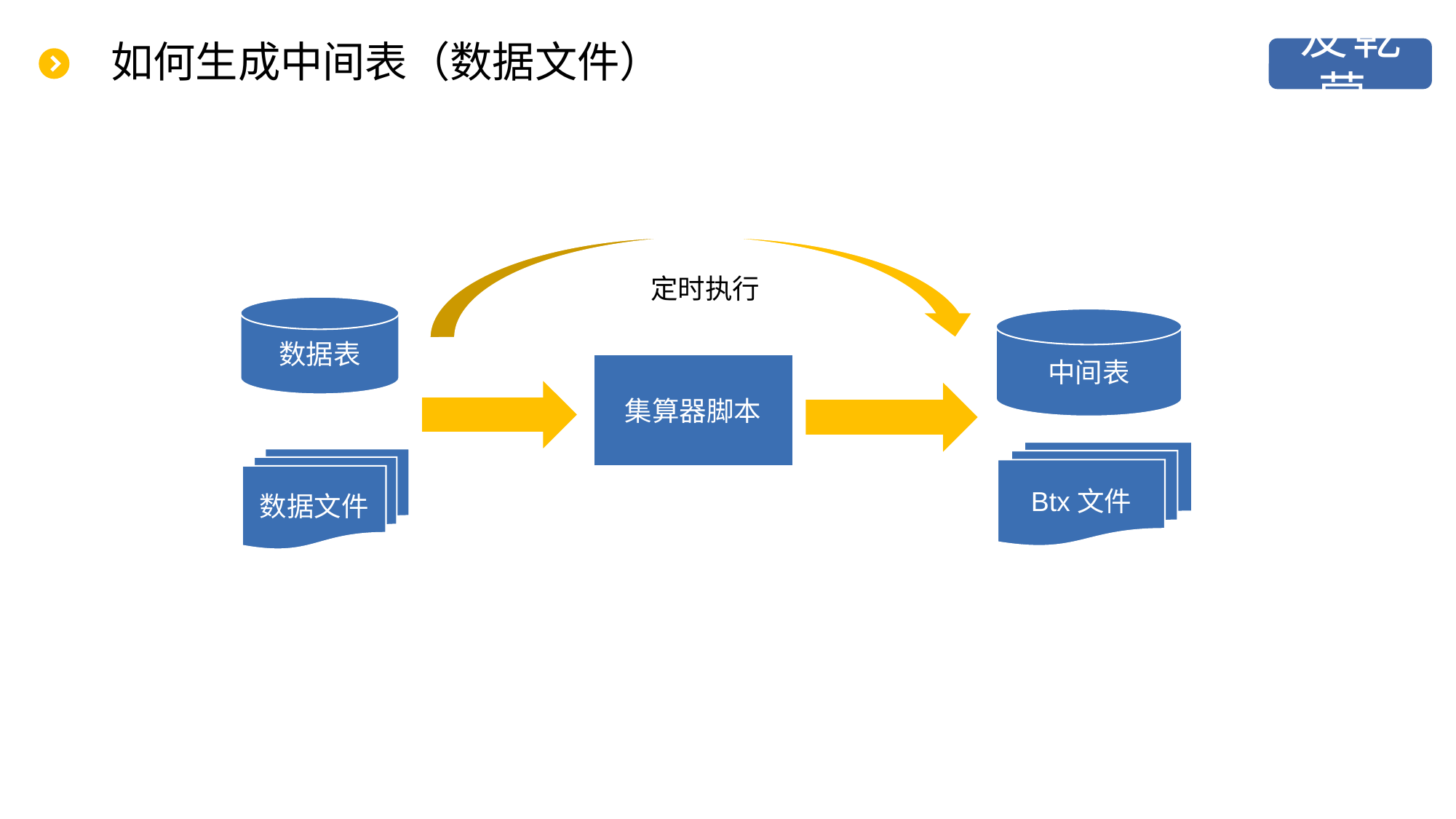

# 如何生成中间表（数据文件）
定时执行
数据表
中间表
集算器脚本

Btx文件
数据文件